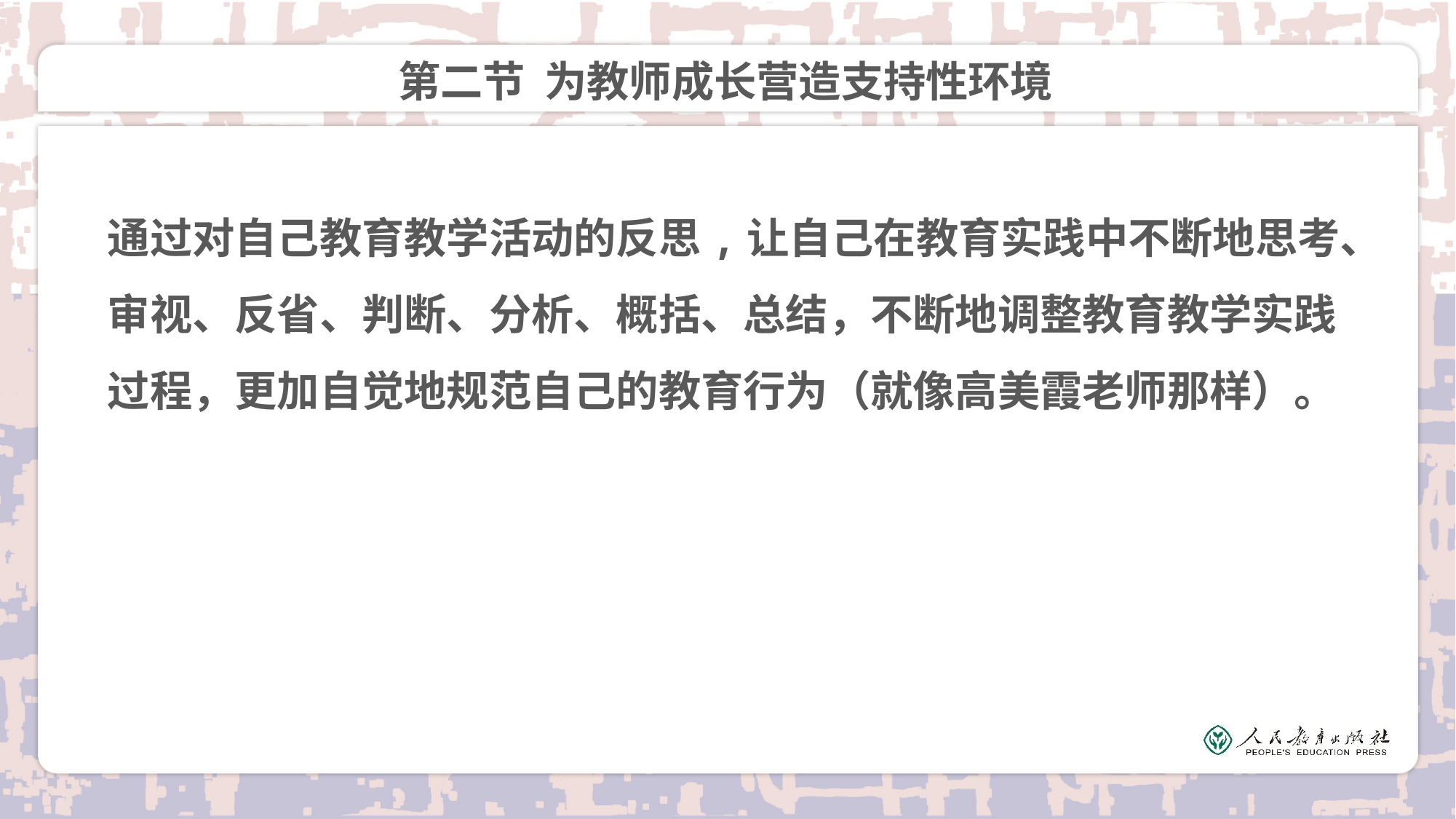

# 第二节  为教师成长营造支持性环境
通过对自己教育教学活动的反思,让自己在教育实践中不断地思考、审视、反省、判断、分析、概括、总结，不断地调整教育教学实践过程，更加自觉地规范自己的教育行为（就像高美霞老师那样）。